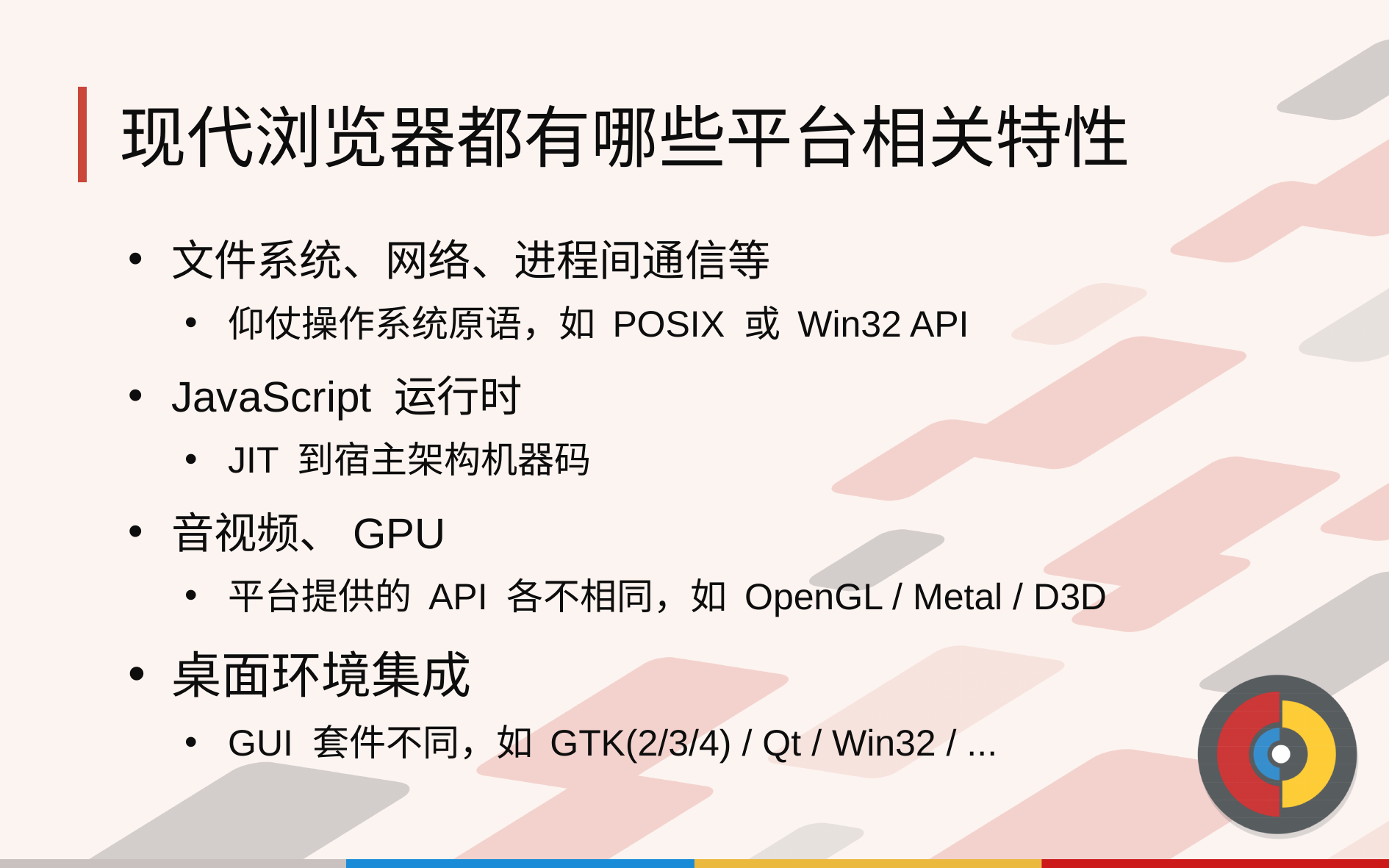

# 现代浏览器都有哪些平台相关特性
文件系统、网络、进程间通信等
仰仗操作系统原语，如 POSIX 或 Win32 API
JavaScript 运行时
JIT 到宿主架构机器码
音视频、GPU
平台提供的 API 各不相同，如 OpenGL / Metal / D3D
桌面环境集成
GUI 套件不同，如 GTK(2/3/4) / Qt / Win32 / ...